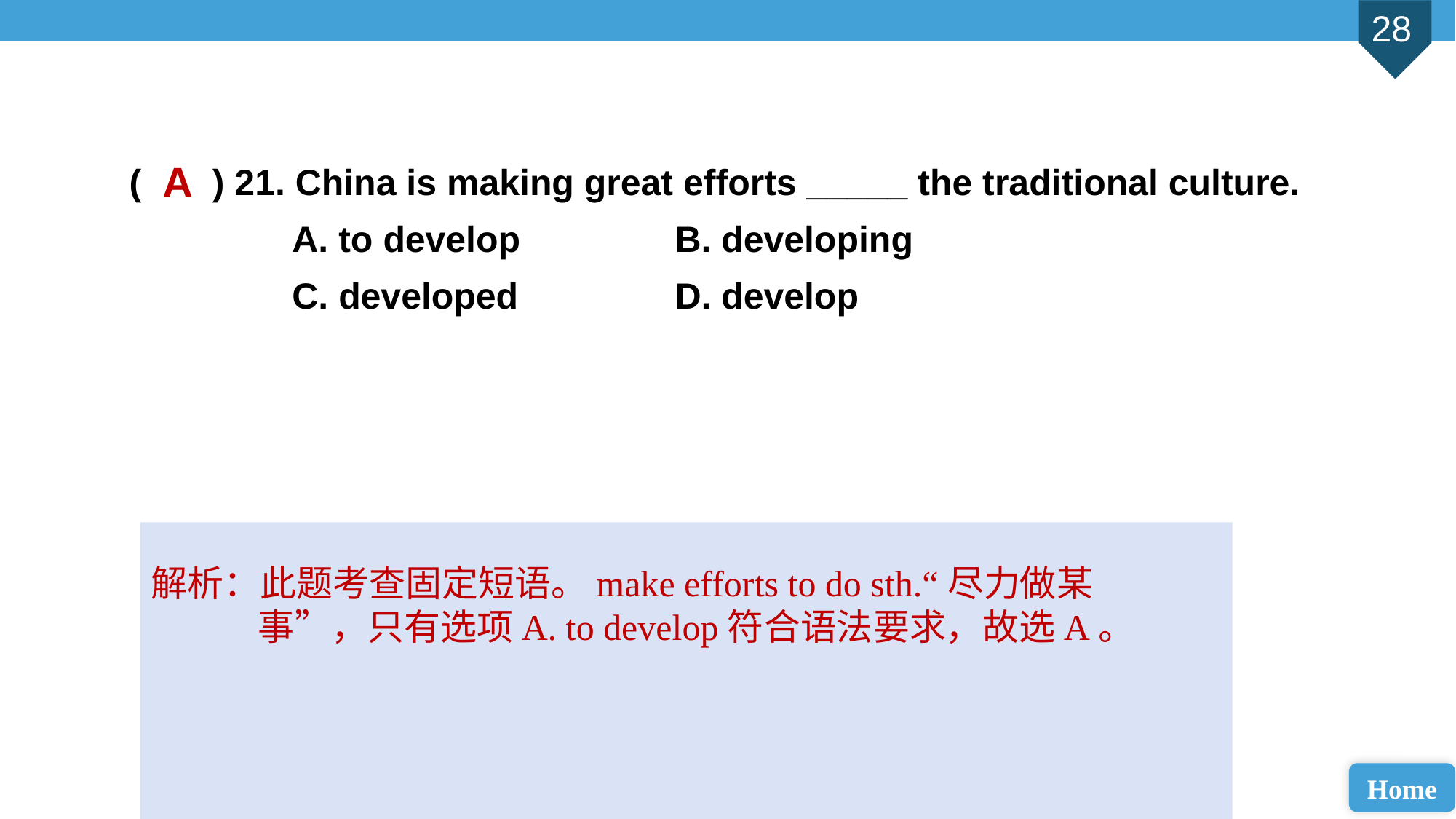

(       ) 21. China is making great efforts _____ the traditional culture.
                A. to develop 		B. developing
                C. developed 		D. develop
A

解析：此题考查固定短语。make efforts to do sth.“尽力做某事”，只有选项A. to develop符合语法要求，故选A。